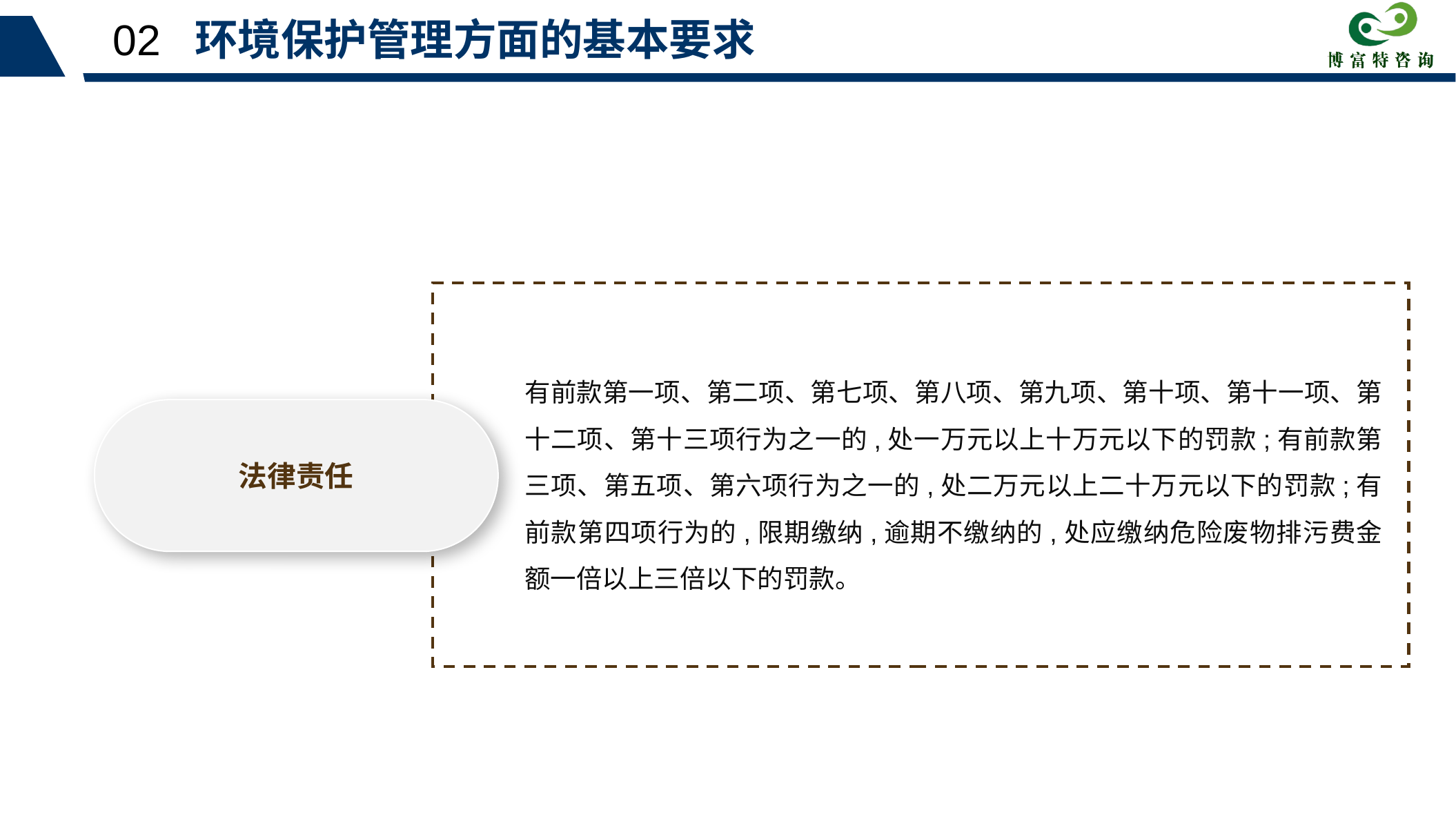

02  环境保护管理方面的基本要求

有前款第一项、第二项、第七项、第八项、第九项、第十项、第十一项、第十二项、第十三项行为之一的,处一万元以上十万元以下的罚款;有前款第三项、第五项、第六项行为之一的,处二万元以上二十万元以下的罚款;有前款第四项行为的,限期缴纳,逾期不缴纳的,处应缴纳危险废物排污费金额一倍以上三倍以下的罚款。
法律责任